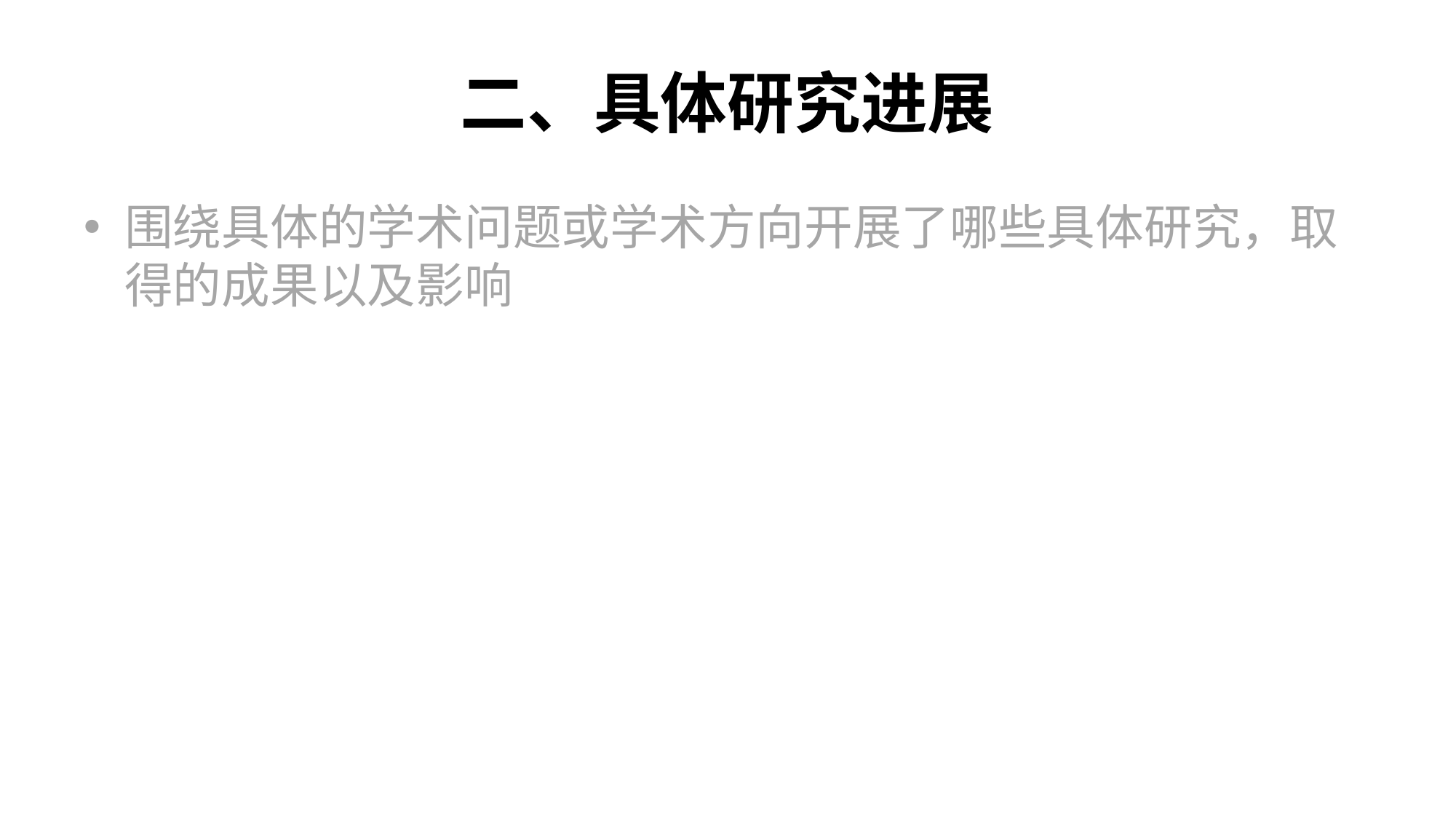

# 二、具体研究进展
围绕具体的学术问题或学术方向开展了哪些具体研究，取得的成果以及影响